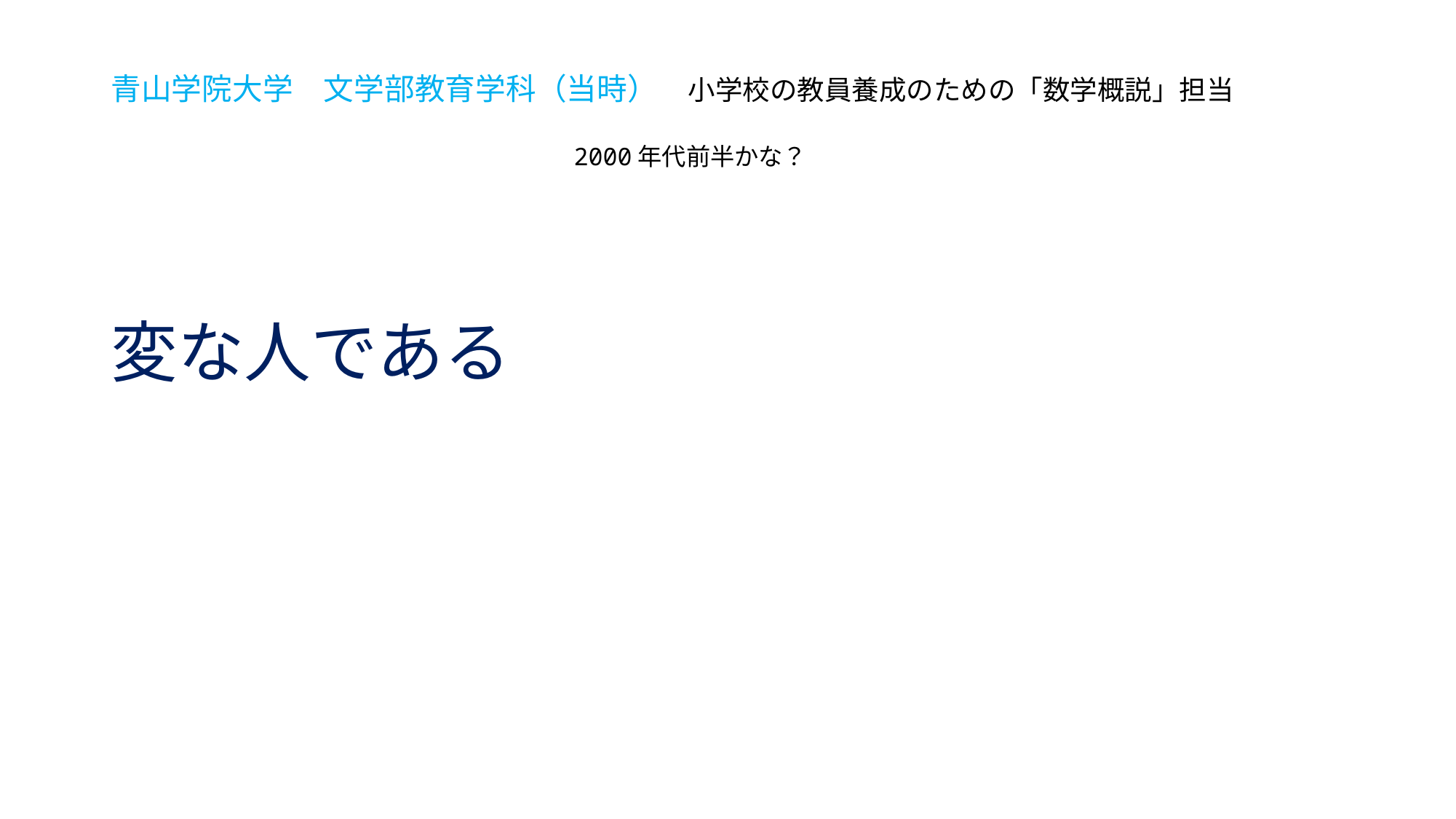

# 青山学院大学　文学部教育学科（当時）　小学校の教員養成のための「数学概説」担当 　　　　　　　　　　　　　　　2000年代前半かな？

変な人である